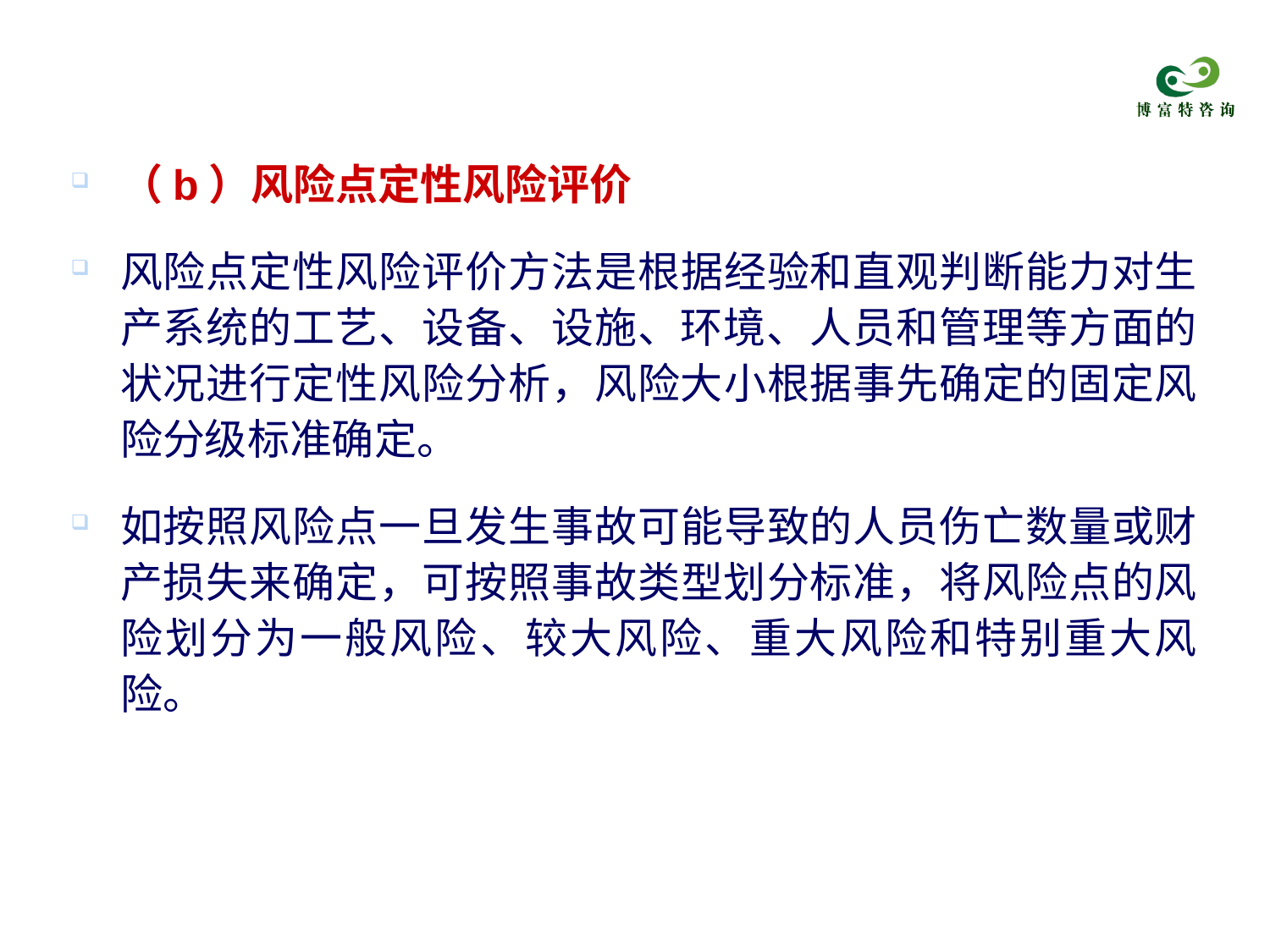

（b）风险点定性风险评价
风险点定性风险评价方法是根据经验和直观判断能力对生产系统的工艺、设备、设施、环境、人员和管理等方面的状况进行定性风险分析，风险大小根据事先确定的固定风险分级标准确定。
如按照风险点一旦发生事故可能导致的人员伤亡数量或财产损失来确定，可按照事故类型划分标准，将风险点的风险划分为一般风险、较大风险、重大风险和特别重大风险。